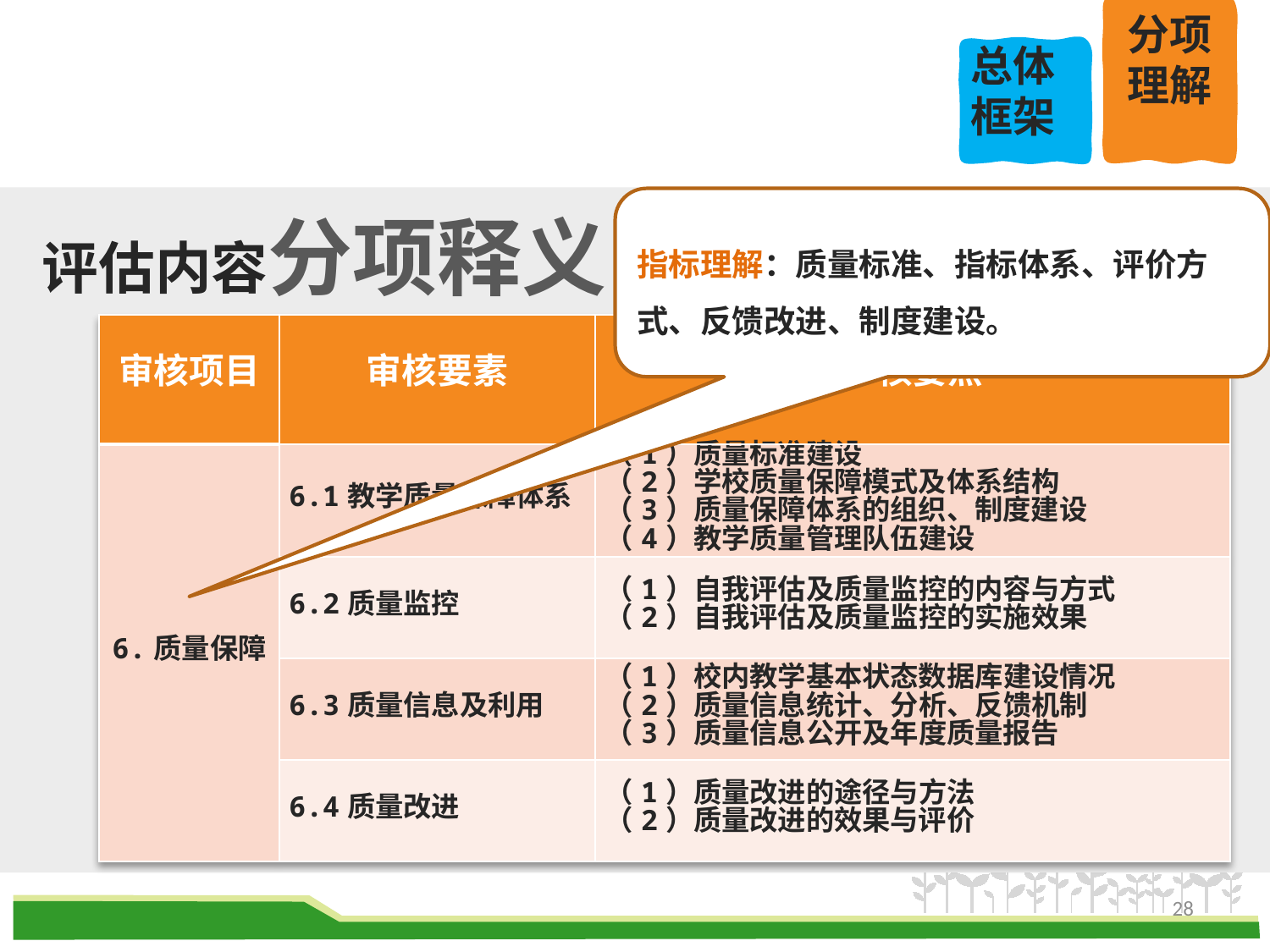

分项理解
总体框架

指标理解：质量标准、指标体系、评价方式、反馈改进、制度建设。
评估内容分项释义
| 审核项目 | 审核要素 | 审核要点 |
| --- | --- | --- |
| 6.质量保障 | 6.1教学质量保障体系 | （1）质量标准建设 （2）学校质量保障模式及体系结构 （3）质量保障体系的组织、制度建设 （4）教学质量管理队伍建设 |
|  | 6.2质量监控 | （1）自我评估及质量监控的内容与方式 （2）自我评估及质量监控的实施效果 |
|  | 6.3质量信息及利用 | （1）校内教学基本状态数据库建设情况 （2）质量信息统计、分析、反馈机制 （3）质量信息公开及年度质量报告 |
|  | 6.4质量改进 | （1）质量改进的途径与方法 （2）质量改进的效果与评价 |

28